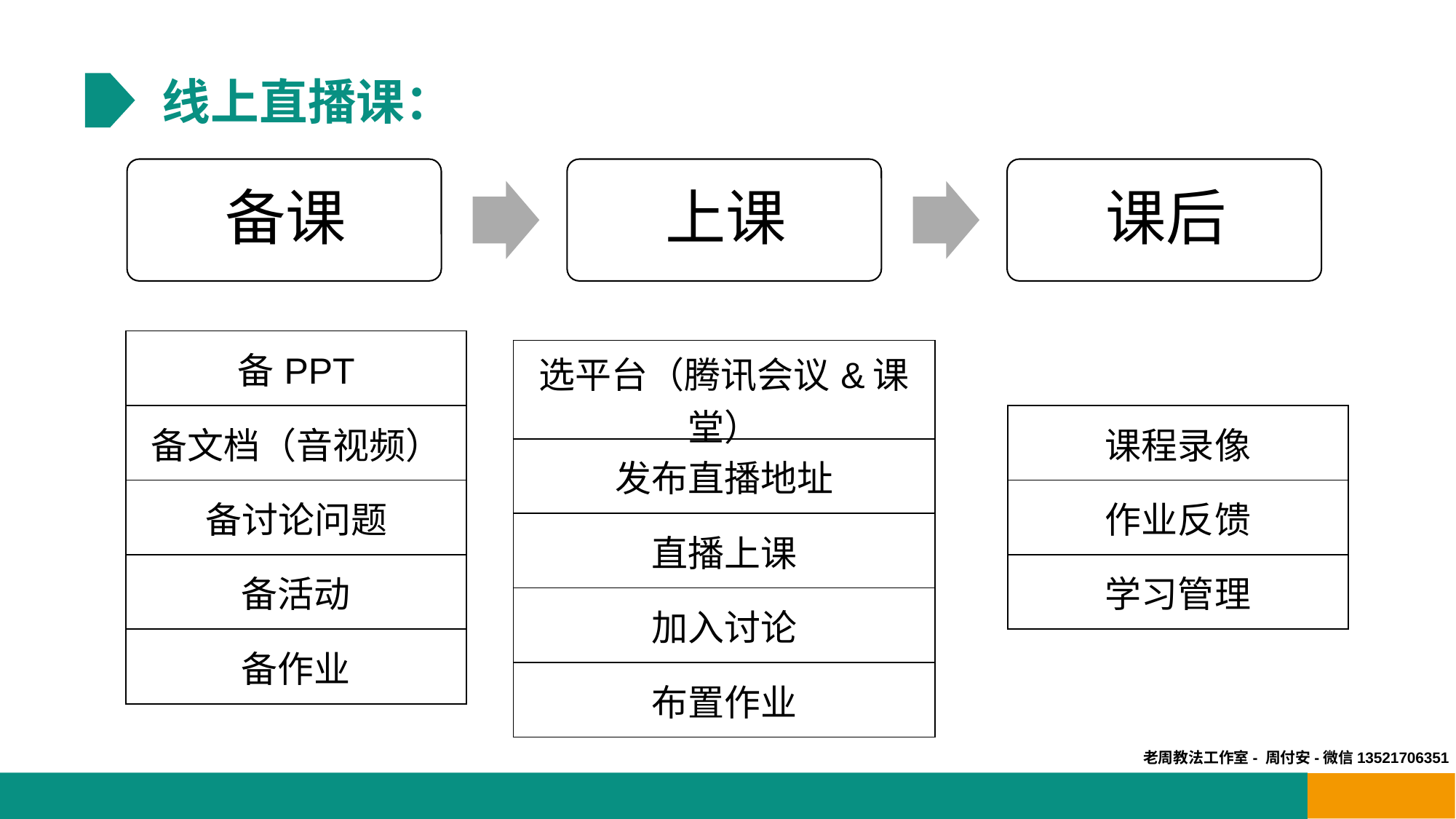

线上直播课：
备课

上课

课后
| 备PPT |
| --- |
| 备文档（音视频） |
| 备讨论问题 |
| 备活动 |
| 备作业 |
| 选平台（腾讯会议&课堂） |
| --- |
| 发布直播地址 |
| 直播上课 |
| 加入讨论 |
| 布置作业 |
| 课程录像 |
| --- |
| 作业反馈 |
| 学习管理 |